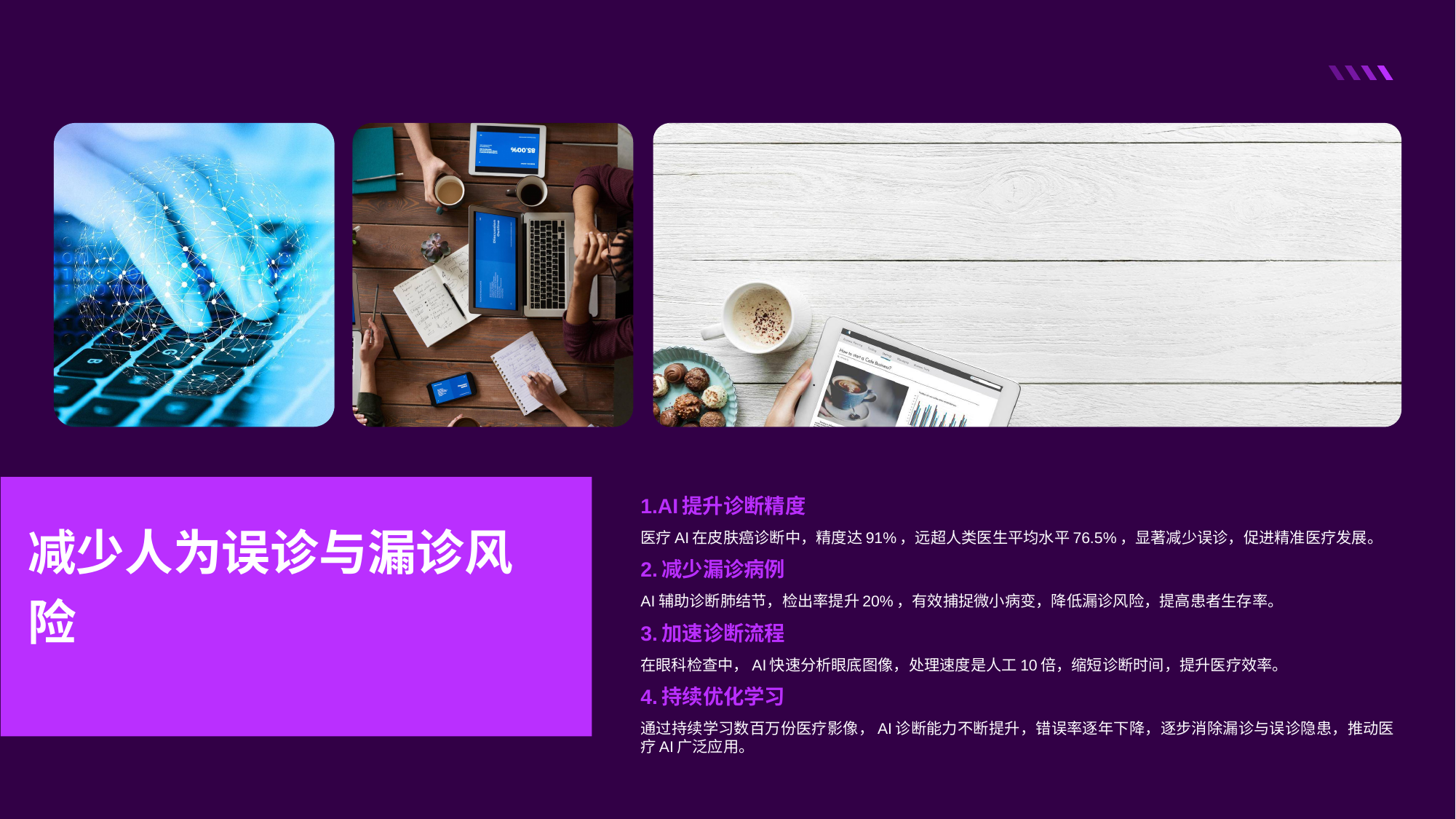

1.AI提升诊断精度
医疗AI在皮肤癌诊断中，精度达91%，远超人类医生平均水平76.5%，显著减少误诊，促进精准医疗发展。
2.减少漏诊病例
AI辅助诊断肺结节，检出率提升20%，有效捕捉微小病变，降低漏诊风险，提高患者生存率。
3.加速诊断流程
在眼科检查中，AI快速分析眼底图像，处理速度是人工10倍，缩短诊断时间，提升医疗效率。
4.持续优化学习
通过持续学习数百万份医疗影像，AI诊断能力不断提升，错误率逐年下降，逐步消除漏诊与误诊隐患，推动医疗AI广泛应用。
减少人为误诊与漏诊风险